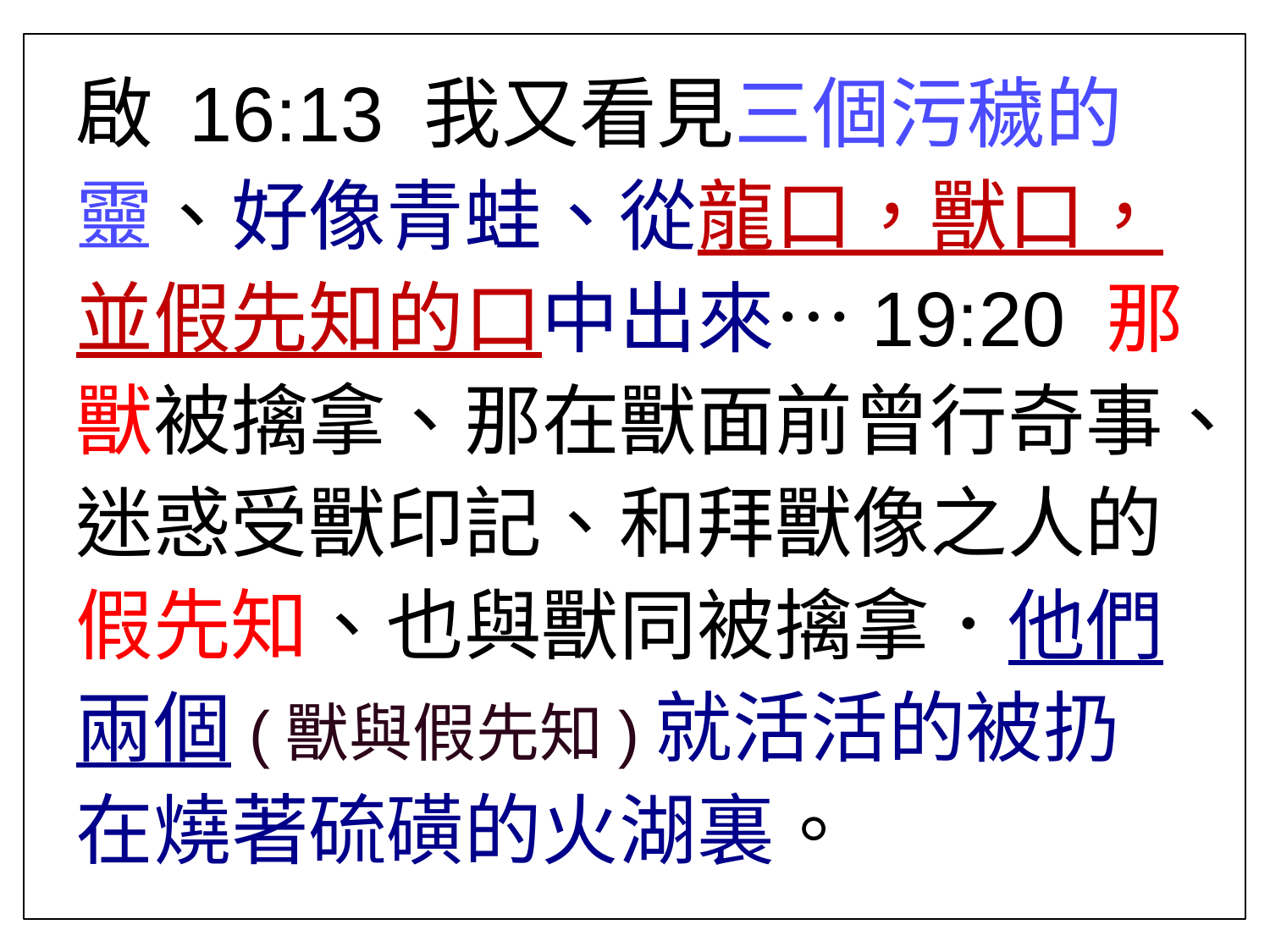

啟 16:13 我又看見三個污穢的靈、好像青蛙、從龍口，獸口，並假先知的口中出來…19:20 那獸被擒拿、那在獸面前曾行奇事、迷惑受獸印記、和拜獸像之人的假先知、也與獸同被擒拿．他們兩個(獸與假先知)就活活的被扔在燒著硫磺的火湖裏。